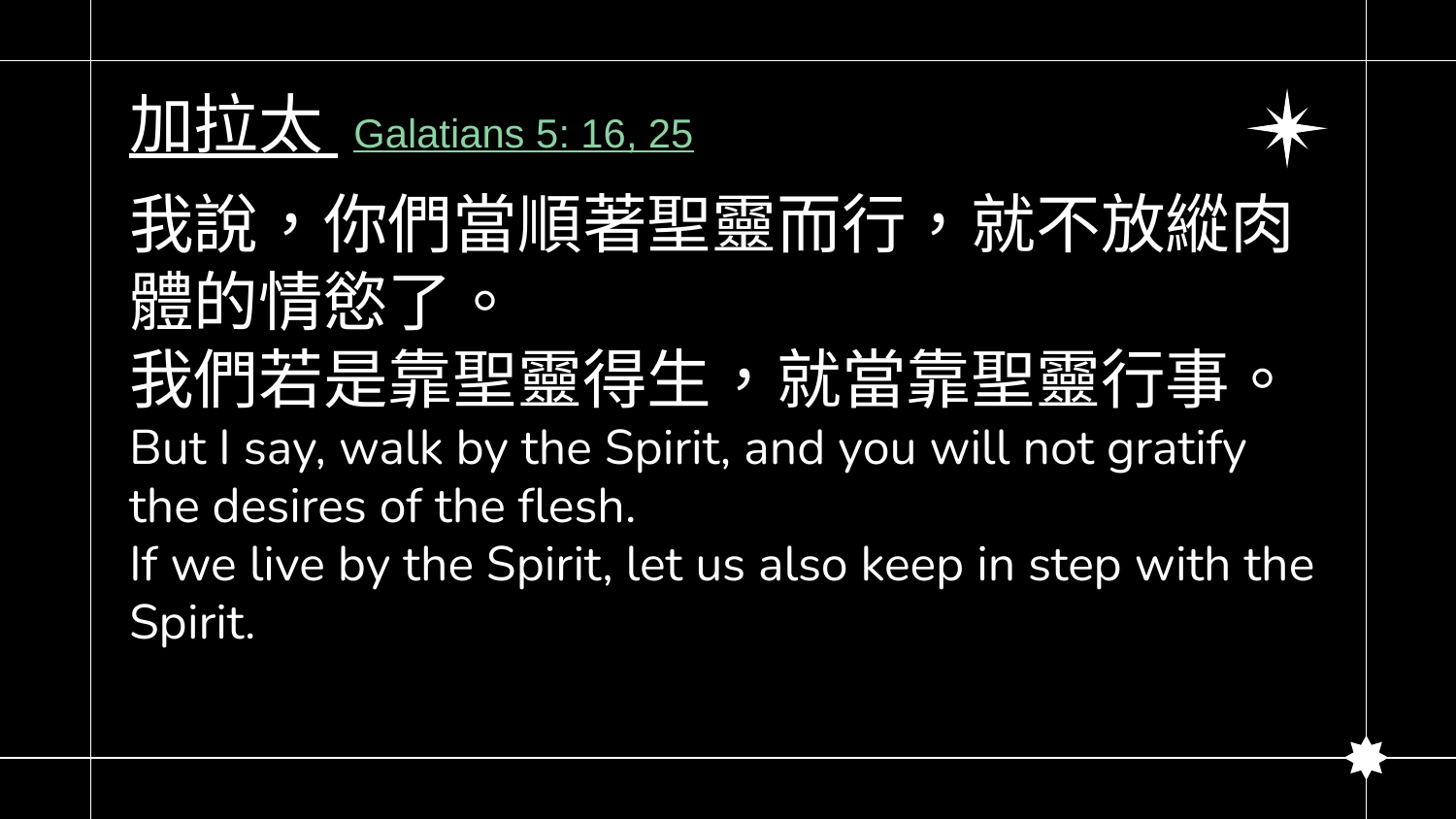

# 加拉太 Galatians 5: 16, 25

我說，你們當順著聖靈而行，就不放縱肉體的情慾了。
我們若是靠聖靈得生，就當靠聖靈行事。
But I say, walk by the Spirit, and you will not gratify the desires of the flesh.
If we live by the Spirit, let us also keep in step with the Spirit.